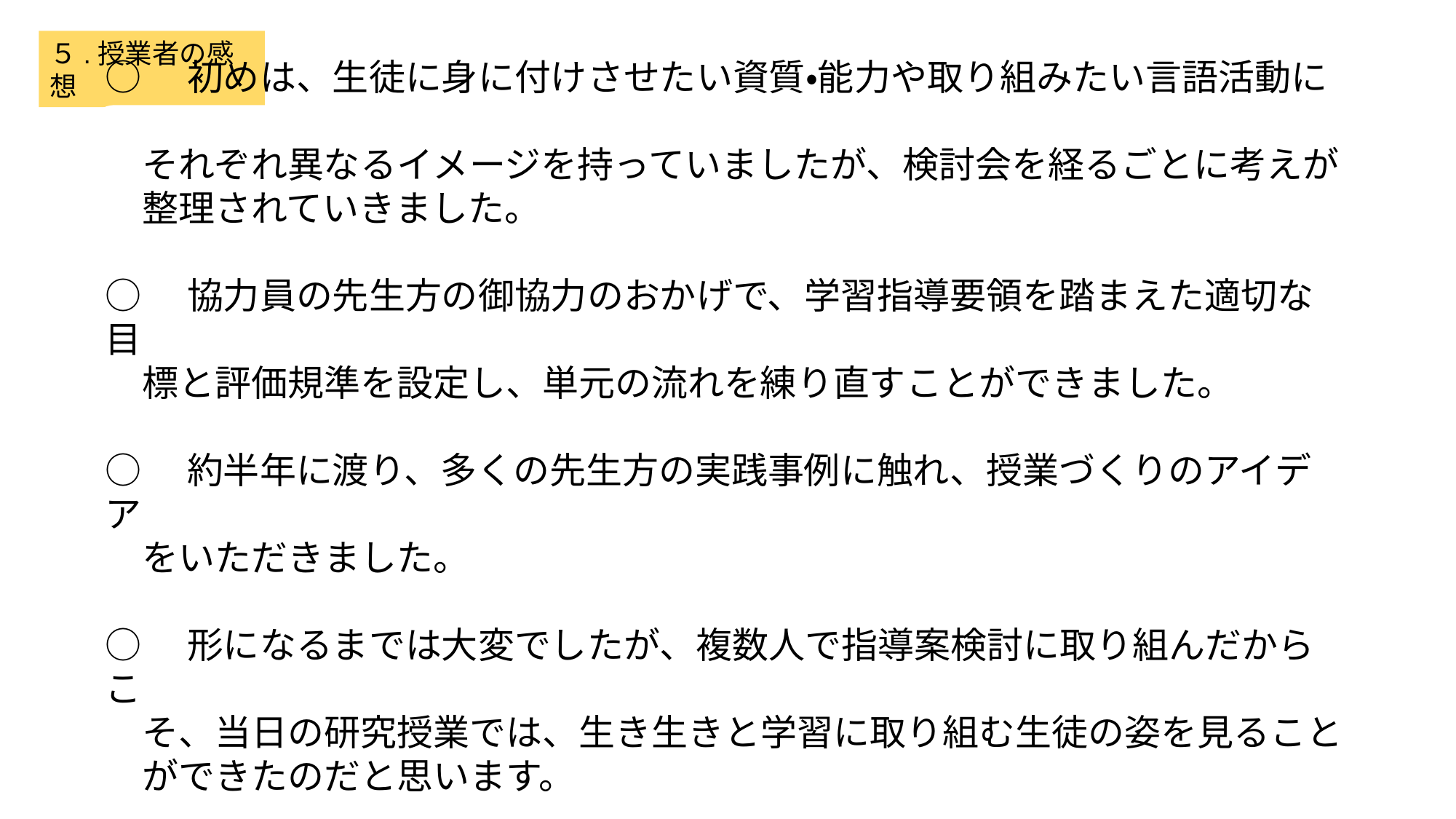

５.授業者の感想
○　初めは、生徒に身に付けさせたい資質・能力や取り組みたい言語活動に
　それぞれ異なるイメージを持っていましたが、検討会を経るごとに考えが
　整理されていきました。

○　協力員の先生方の御協力のおかげで、学習指導要領を踏まえた適切な目
　標と評価規準を設定し、単元の流れを練り直すことができました。

○　約半年に渡り、多くの先生方の実践事例に触れ、授業づくりのアイデア
　をいただきました。

○　形になるまでは大変でしたが、複数人で指導案検討に取り組んだからこ
　そ、当日の研究授業では、生き生きと学習に取り組む生徒の姿を見ること
　ができたのだと思います。